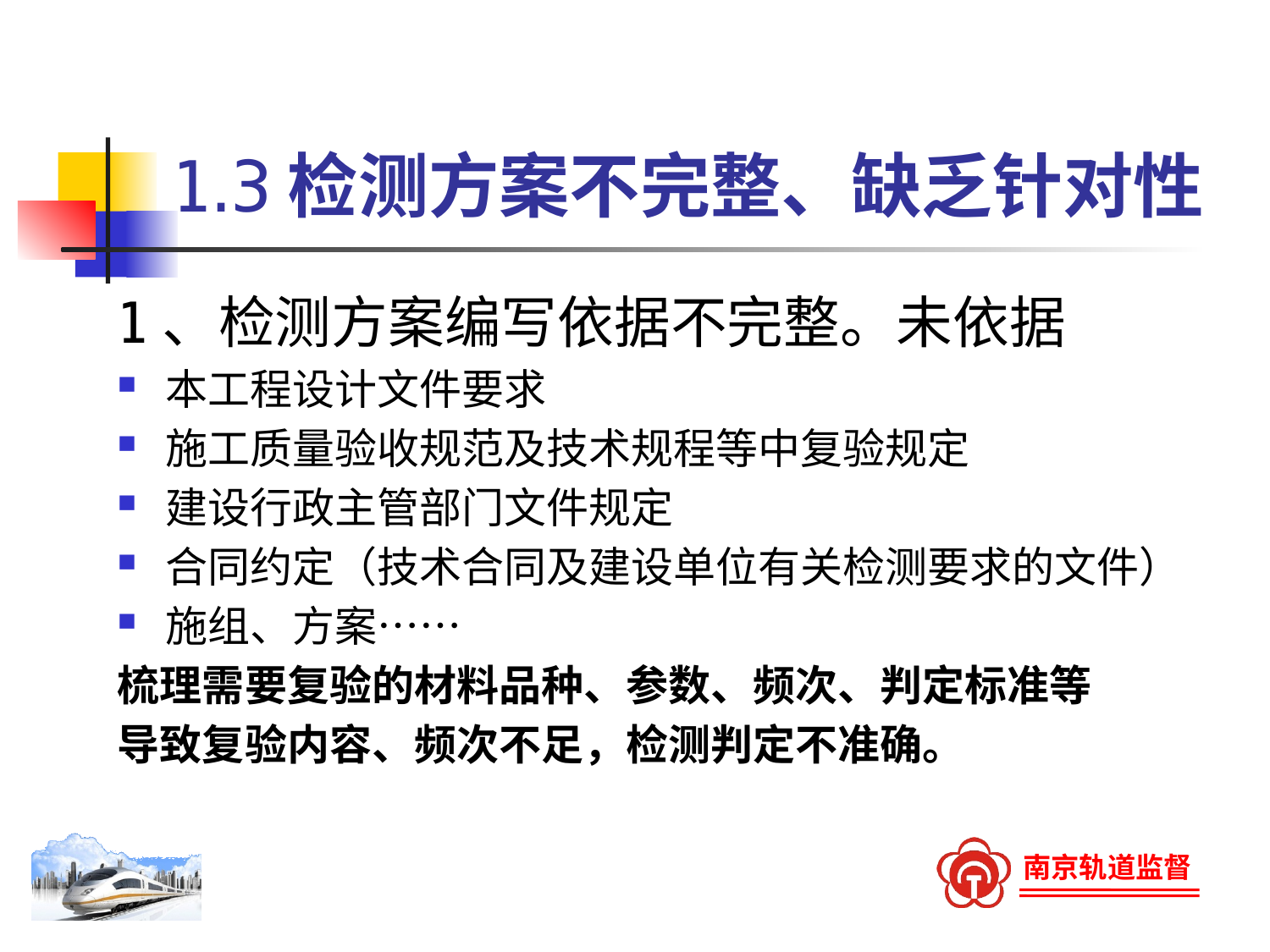

# 1.3检测方案不完整、缺乏针对性
1、检测方案编写依据不完整。未依据
本工程设计文件要求
施工质量验收规范及技术规程等中复验规定
建设行政主管部门文件规定
合同约定（技术合同及建设单位有关检测要求的文件）
施组、方案……
梳理需要复验的材料品种、参数、频次、判定标准等
导致复验内容、频次不足，检测判定不准确。